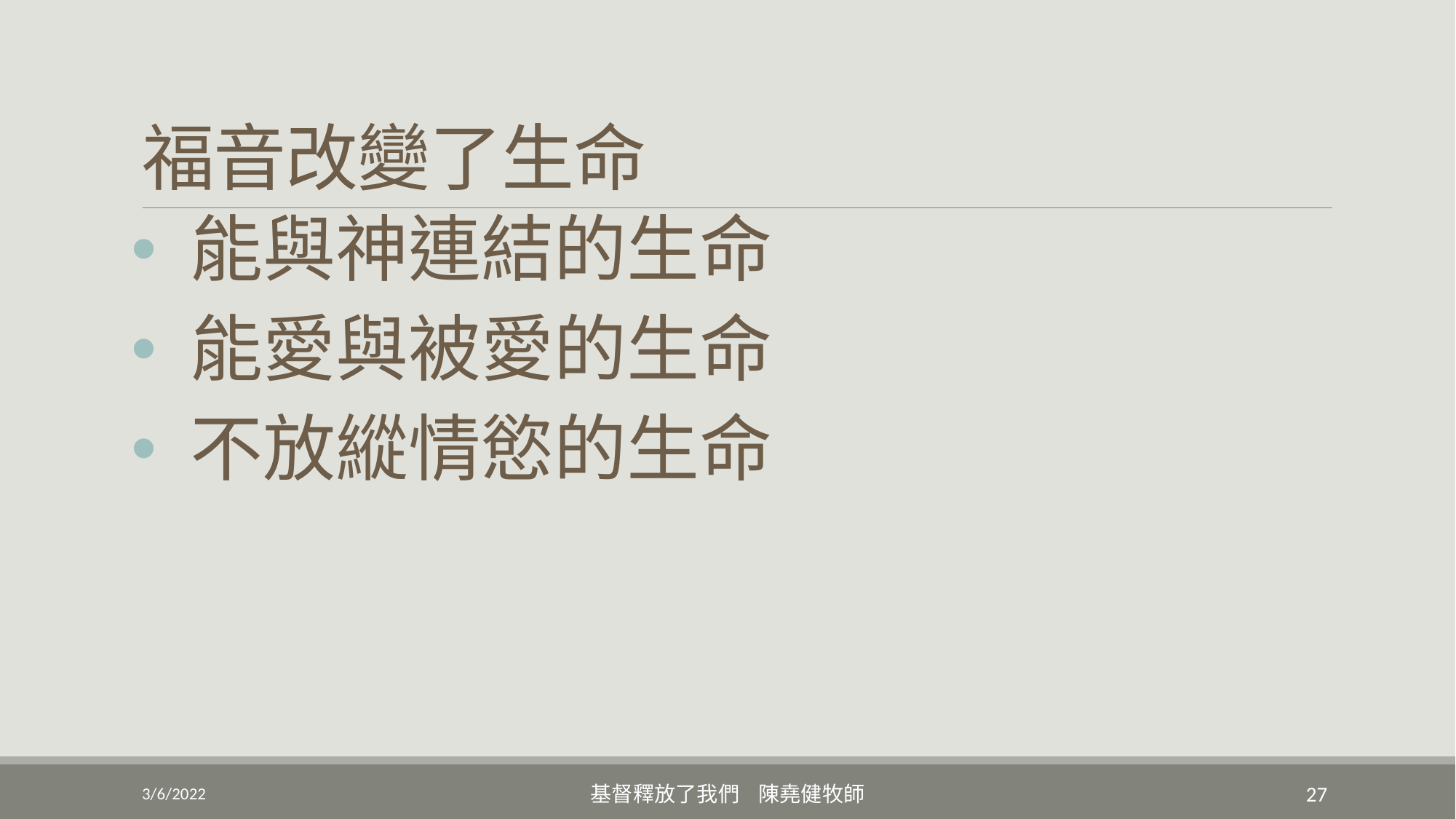

# 福音改變了生命
 能與神連結的生命
 能愛與被愛的生命
 不放縱情慾的生命

3/6/2022
基督釋放了我們    陳堯健牧師
27